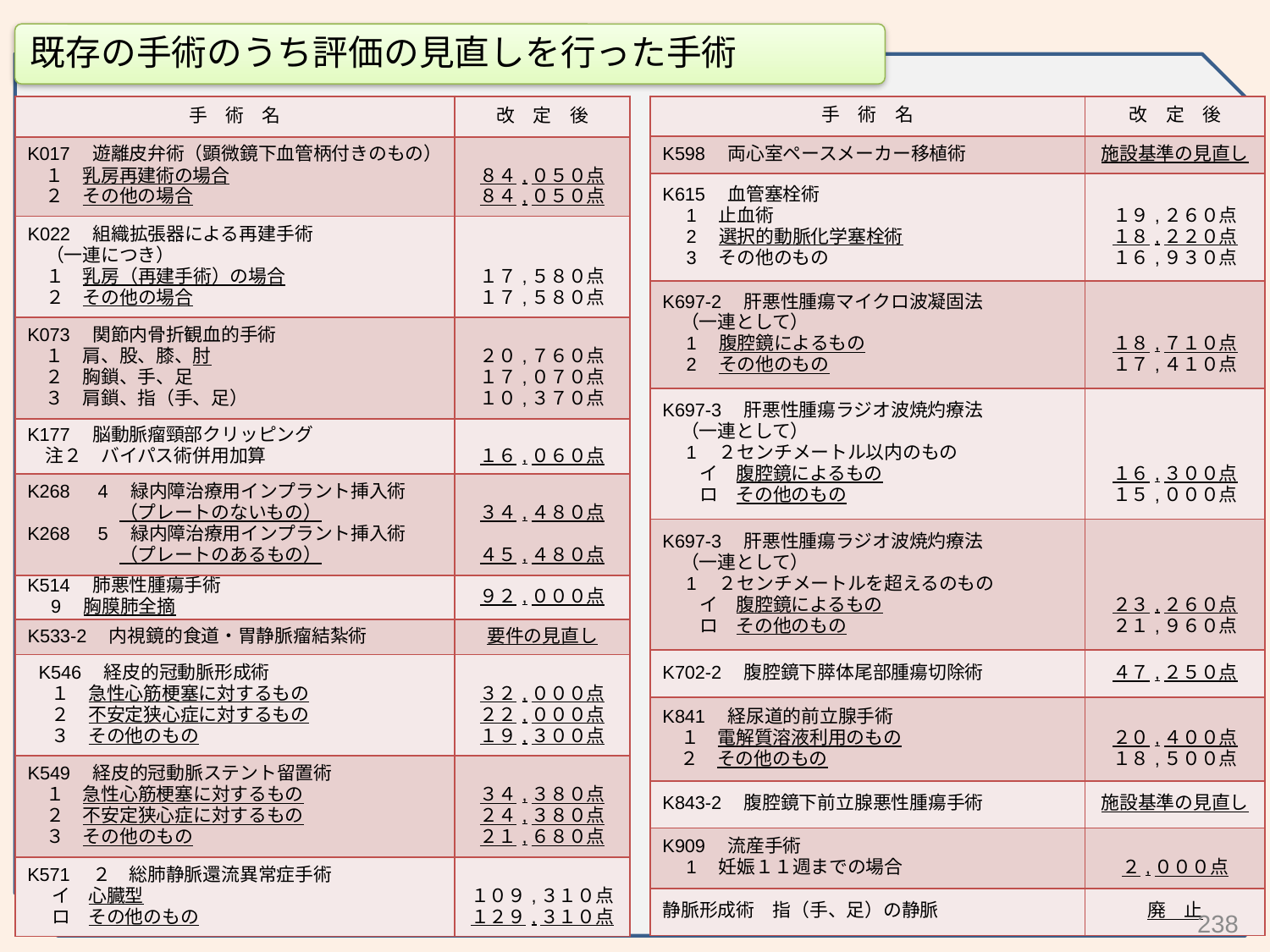

既存の手術のうち評価の見直しを行った手術

| 手　術　名 | 改　定　後 |
| --- | --- |
| K017　遊離皮弁術（顕微鏡下血管柄付きのもの） 　１　乳房再建術の場合 　２　その他の場合 | ８４,０５０点 ８４,０５０点 |
| K022　組織拡張器による再建手術 　（一連につき） 　１　乳房（再建手術）の場合 　２　その他の場合 | １７,５８０点 １７,５８０点 |
| K073　関節内骨折観血的手術 　１　肩、股、膝、肘 　２　胸鎖、手、足 　３　肩鎖、指（手、足） | ２０,７６０点 １７,０７０点 １０,３７０点 |
| K177　脳動脈瘤頸部クリッピング 　注２　バイパス術併用加算 | １６,０６０点 |
| K268　4　緑内障治療用インプラント挿入術 　　　　　（プレートのないもの） K268　5　緑内障治療用インプラント挿入術 　　　　　（プレートのあるもの） | ３４,４８０点 ４５,４８０点 |
| K514　肺悪性腫瘍手術 　9　胸膜肺全摘 | ９２,０００点 |
| K533-2　内視鏡的食道・胃静脈瘤結紮術 | 要件の見直し |
| K546　経皮的冠動脈形成術 　　１　急性心筋梗塞に対するもの 　　２　不安定狭心症に対するもの 　　３　その他のもの | ３２,０００点 ２２,０００点 １９,３００点 |
| K549　経皮的冠動脈ステント留置術 　１　急性心筋梗塞に対するもの 　２　不安定狭心症に対するもの 　３　その他のもの | ３４,３８０点 ２４,３８０点 ２１,６８０点 |
| K571　２　総肺静脈還流異常症手術 　　イ　心臓型 　　ロ　その他のもの | １０９,３１０点 １２９,３１０点 |
| 手　術　名 | 改　定　後 |
| --- | --- |
| K598　両心室ペースメーカー移植術 | 施設基準の見直し |
| K615　血管塞栓術 　1　止血術 　2　選択的動脈化学塞栓術 　3　その他のもの | １９,２６０点 １８,２２０点 １６,９３０点 |
| K697-2　肝悪性腫瘍マイクロ波凝固法 　（一連として） 　1　腹腔鏡によるもの 　2　その他のもの | １８,７１０点 １７,４１０点 |
| K697-3　肝悪性腫瘍ラジオ波焼灼療法 　（一連として）　 　1　２センチメートル以内のもの 　　イ　腹腔鏡によるもの 　　ロ　その他のもの | １６,３００点 １５,０００点 |
| K697-3　肝悪性腫瘍ラジオ波焼灼療法 　（一連として）　 　1　２センチメートルを超えるのもの 　　イ　腹腔鏡によるもの 　　ロ　その他のもの | ２３,２６０点 ２１,９６０点 |
| K702-2　腹腔鏡下膵体尾部腫瘍切除術 | ４７,２５０点 |
| K841　経尿道的前立腺手術 　１　電解質溶液利用のもの 　２　その他のもの | ２０,４００点 １８,５００点 |
| K843-2　腹腔鏡下前立腺悪性腫瘍手術 | 施設基準の見直し |
| K909　流産手術 　1　妊娠１１週までの場合 | ２,０００点 |
| 静脈形成術　指（手、足）の静脈 | 廃　止 |
238